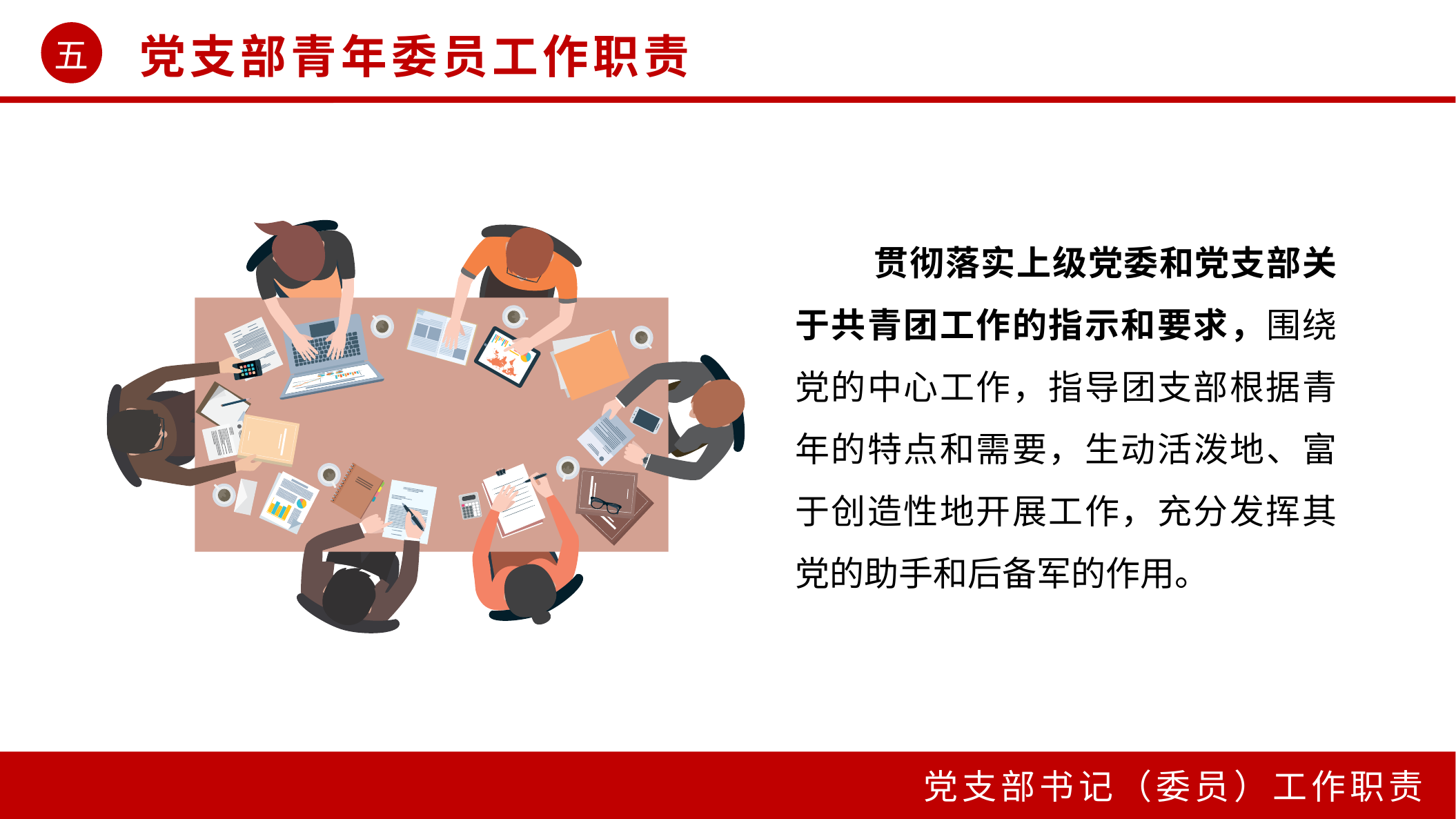

五
党支部青年委员工作职责
  贯彻落实上级党委和党支部关于共青团工作的指示和要求，围绕党的中心工作，指导团支部根据青年的特点和需要，生动活泼地、富于创造性地开展工作，充分发挥其党的助手和后备军的作用。

党支部书记（委员）工作职责